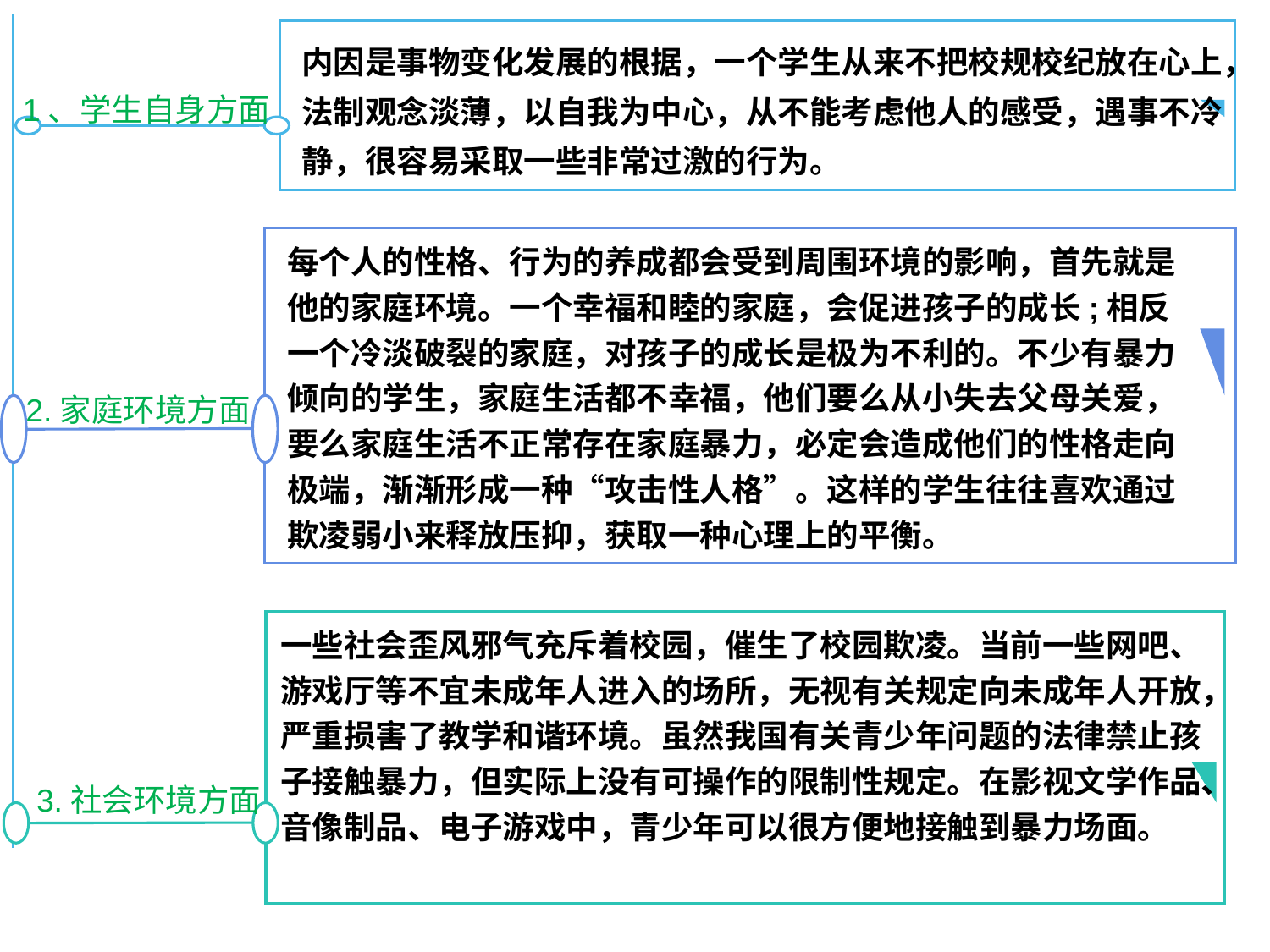

内因是事物变化发展的根据，一个学生从来不把校规校纪放在心上，法制观念淡薄，以自我为中心，从不能考虑他人的感受，遇事不冷静，很容易采取一些非常过激的行为。
1、学生自身方面

每个人的性格、行为的养成都会受到周围环境的影响，首先就是他的家庭环境。一个幸福和睦的家庭，会促进孩子的成长;相反一个冷淡破裂的家庭，对孩子的成长是极为不利的。不少有暴力倾向的学生，家庭生活都不幸福，他们要么从小失去父母关爱，要么家庭生活不正常存在家庭暴力，必定会造成他们的性格走向极端，渐渐形成一种“攻击性人格”。这样的学生往往喜欢通过欺凌弱小来释放压抑，获取一种心理上的平衡。

2.家庭环境方面

一些社会歪风邪气充斥着校园，催生了校园欺凌。当前一些网吧、游戏厅等不宜未成年人进入的场所，无视有关规定向未成年人开放，严重损害了教学和谐环境。虽然我国有关青少年问题的法律禁止孩子接触暴力，但实际上没有可操作的限制性规定。在影视文学作品、音像制品、电子游戏中，青少年可以很方便地接触到暴力场面。

3.社会环境方面